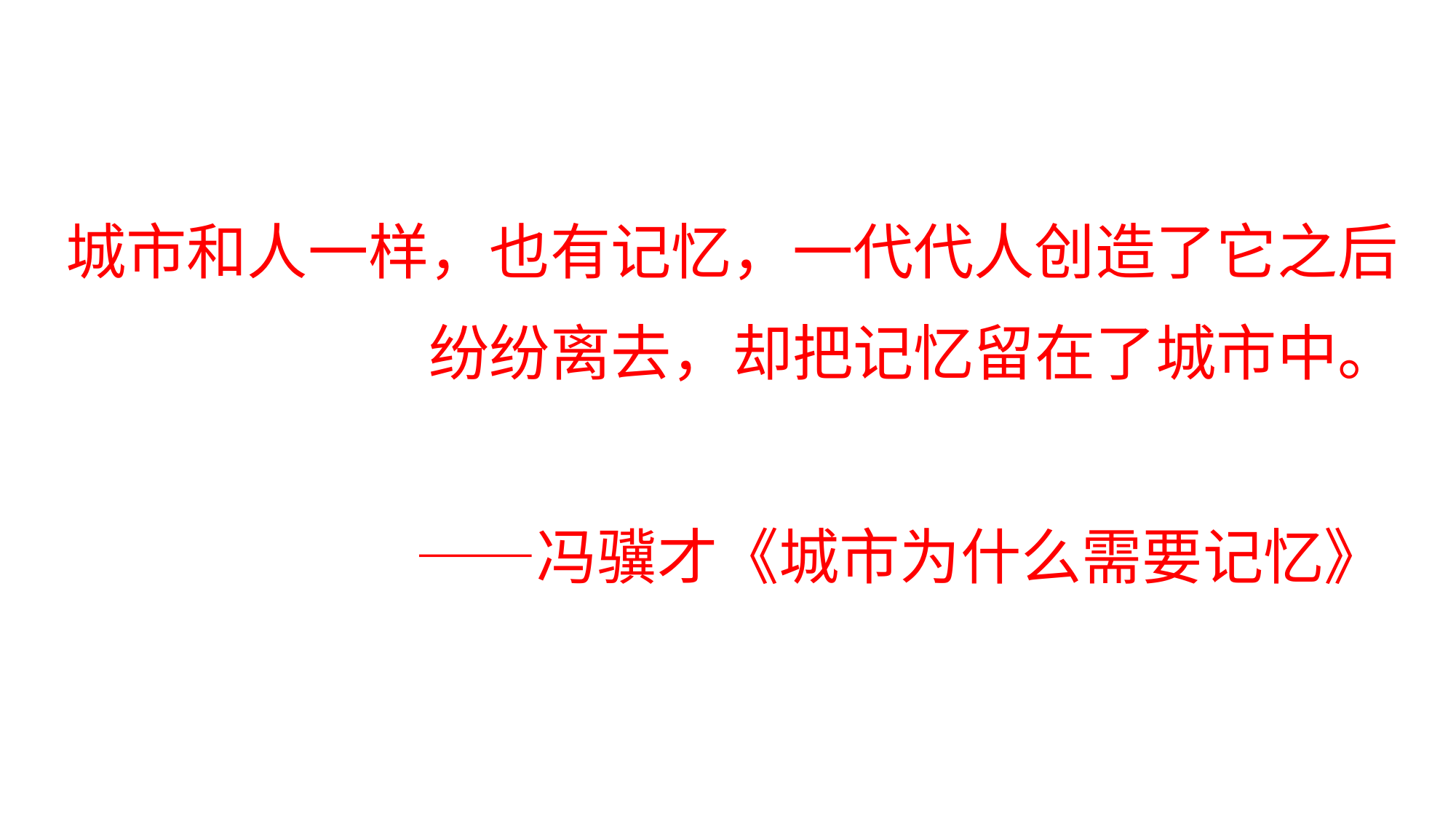

城市和人一样，也有记忆，一代代人创造了它之后纷纷离去，却把记忆留在了城市中。
       ——冯骥才《城市为什么需要记忆》